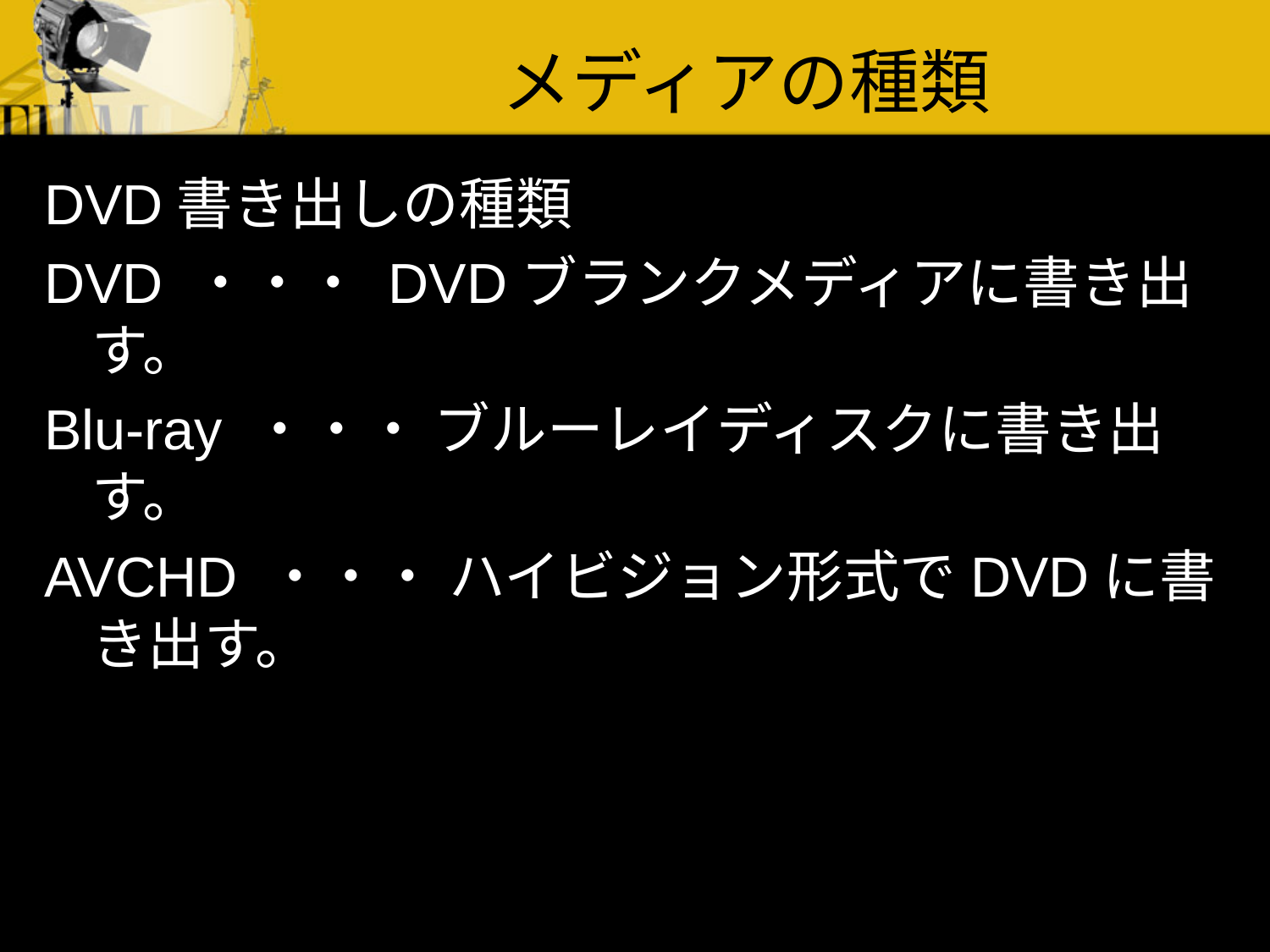

# メディアの種類
DVD書き出しの種類
DVD ・・・ DVDブランクメディアに書き出す。
Blu-ray ・・・ ブルーレイディスクに書き出す。
AVCHD ・・・ ハイビジョン形式でDVDに書き出す。